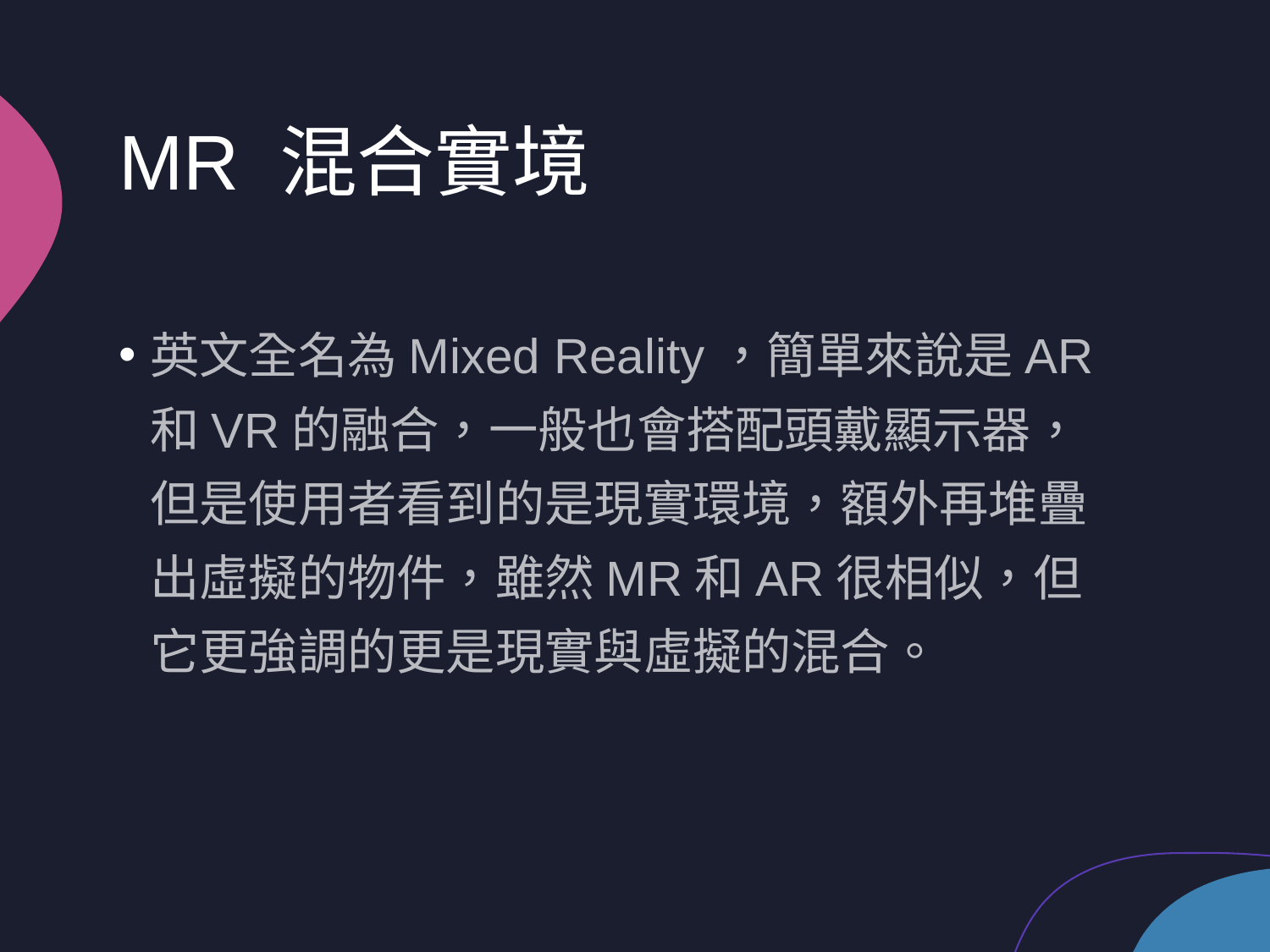

# MR 混合實境
英文全名為Mixed Reality，簡單來說是AR和VR的融合，一般也會搭配頭戴顯示器，但是使用者看到的是現實環境，額外再堆疊出虛擬的物件，雖然MR和AR很相似，但它更強調的更是現實與虛擬的混合。